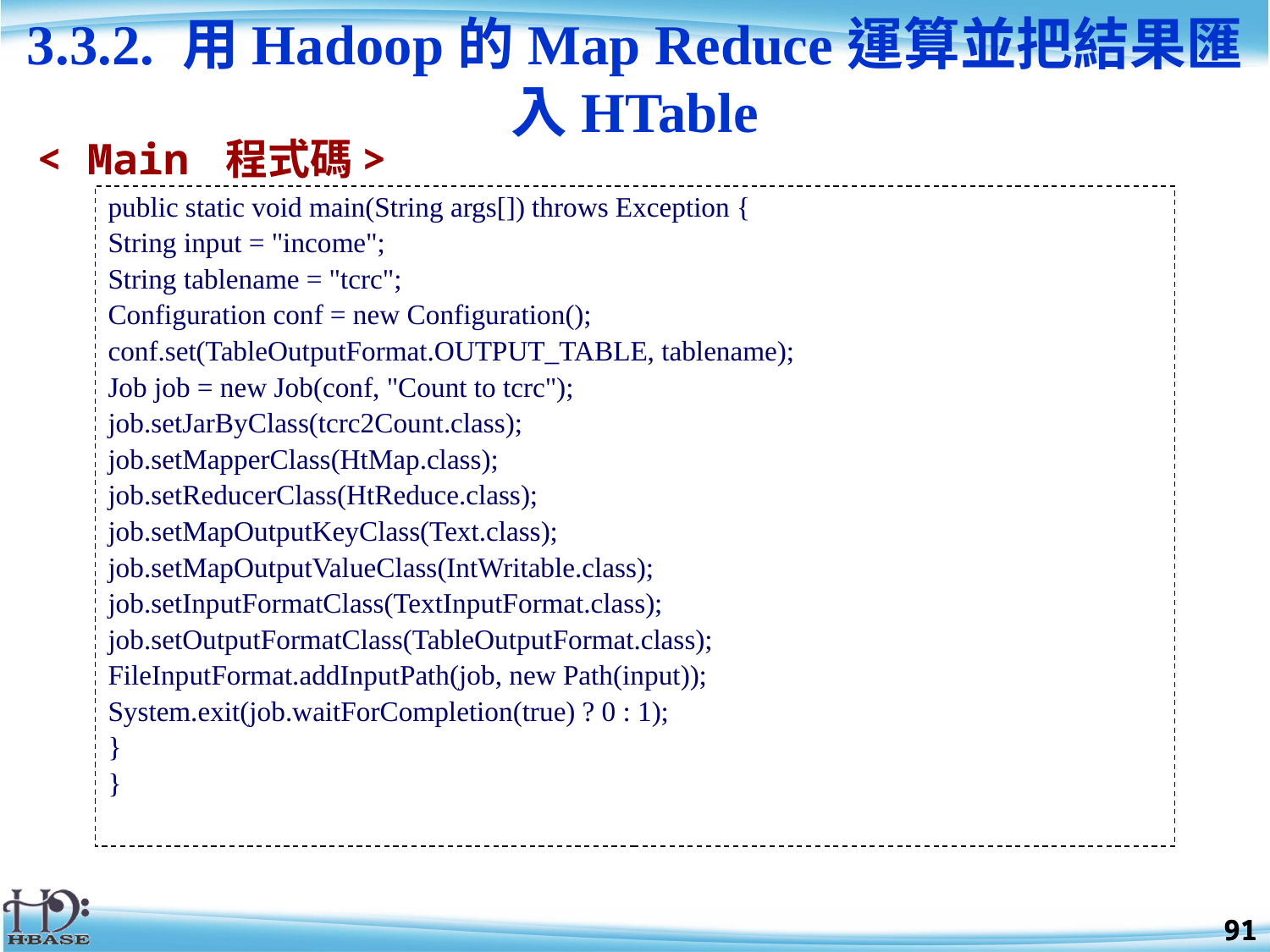

public static void main(String args[]) throws Exception {
String input = "income";
String tablename = "tcrc";
Configuration conf = new Configuration();
conf.set(TableOutputFormat.OUTPUT_TABLE, tablename);
Job job = new Job(conf, "Count to tcrc");
job.setJarByClass(tcrc2Count.class);
job.setMapperClass(HtMap.class);
job.setReducerClass(HtReduce.class);
job.setMapOutputKeyClass(Text.class);
job.setMapOutputValueClass(IntWritable.class);
job.setInputFormatClass(TextInputFormat.class);
job.setOutputFormatClass(TableOutputFormat.class);
FileInputFormat.addInputPath(job, new Path(input));
System.exit(job.waitForCompletion(true) ? 0 : 1);
}
}
3.3.2. 用Hadoop的Map Reduce運算並把結果匯入HTable
< Main 程式碼>
91
91